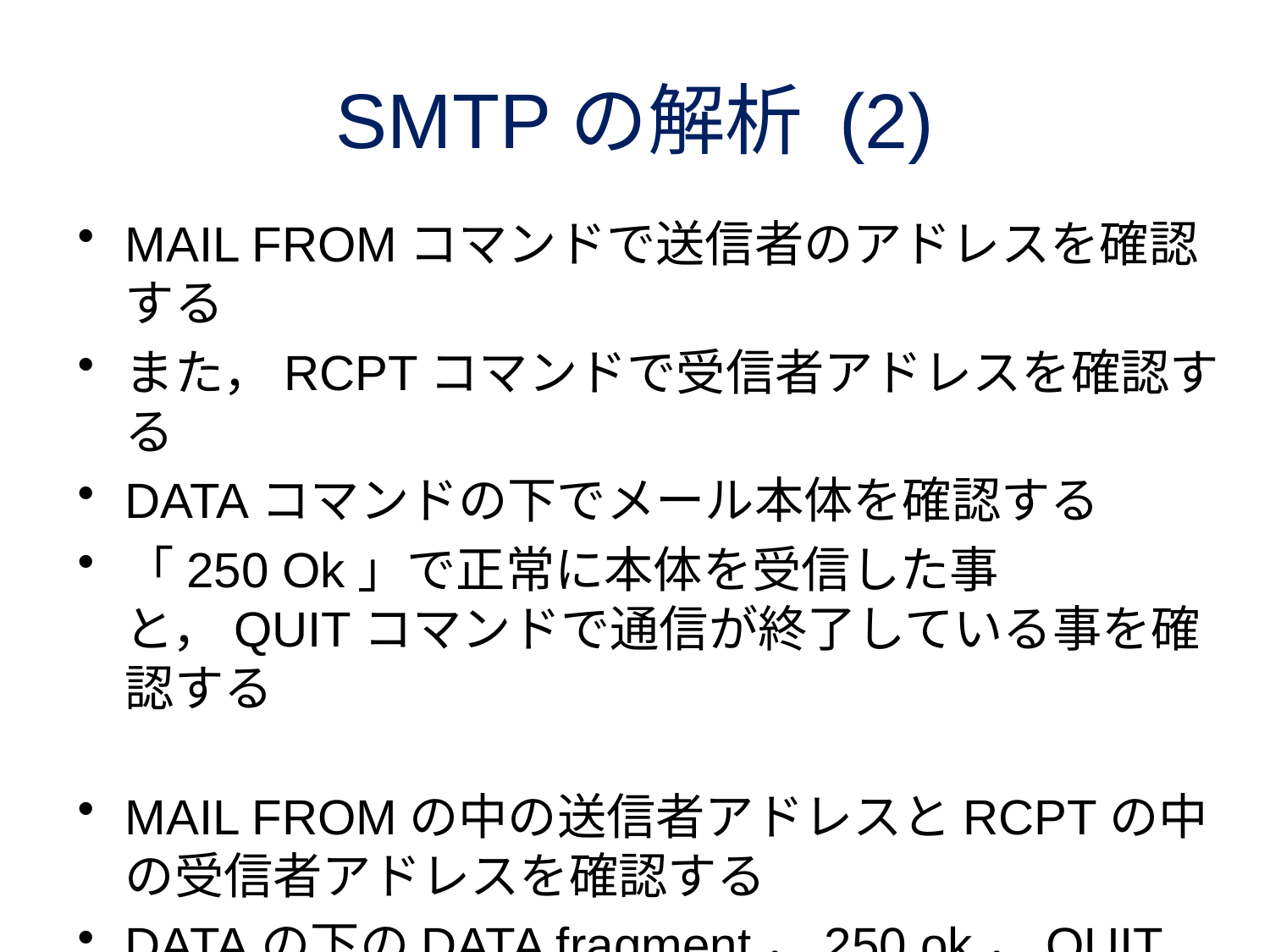

# SMTPの解析 (2)
MAIL FROMコマンドで送信者のアドレスを確認する
また，RCPTコマンドで受信者アドレスを確認する
DATAコマンドの下でメール本体を確認する
「250 Ok」で正常に本体を受信した事と，QUITコマンドで通信が終了している事を確認する
MAIL FROMの中の送信者アドレスとRCPTの中の受信者アドレスを確認する
DATAの下のDATA fragment，250 ok，QUITを確認する